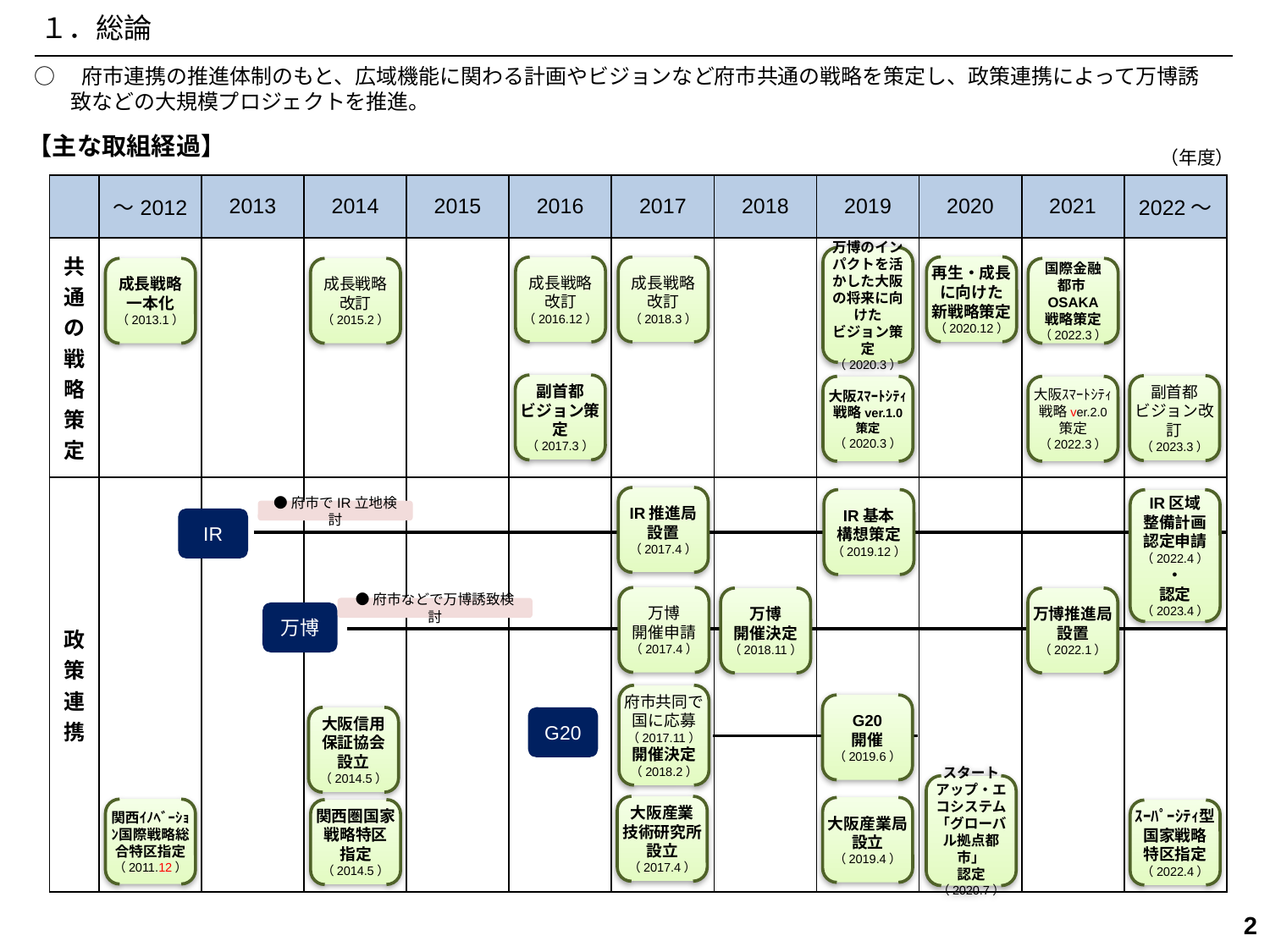

１．総論
○　府市連携の推進体制のもと、広域機能に関わる計画やビジョンなど府市共通の戦略を策定し、政策連携によって万博誘致などの大規模プロジェクトを推進。
【主な取組経過】
（年度）
|  | ～2012 | 2013 | 2014 | 2015 | 2016 | 2017 | 2018 | 2019 | 2020 | 2021 | 2022～ |
| --- | --- | --- | --- | --- | --- | --- | --- | --- | --- | --- | --- |
| 共通の戦略策定 |  |  |  |  |  |  |  |  |  |  |  |
| 政策連携 |  |  |  |  |  |  |  |  |  |  |  |
万博のインパクトを活かした大阪の将来に向けた
ビジョン策定
（2020.3）
再生・成長に向けた
新戦略策定
（2020.12）
成長戦略
改訂
（2018.3）
成長戦略
改訂
（2016.12）
成長戦略
一本化
（2013.1）
成長戦略
改訂
（2015.2）
国際金融
都市OSAKA
戦略策定
（2022.3）
副首都
ビジョン策定
（2017.3）
副首都
ビジョン改訂
（2023.3）
大阪ｽﾏｰﾄｼﾃｨ
戦略ver.1.0
策定
（2020.3）
大阪ｽﾏｰﾄｼﾃｨ
戦略ver.2.0
策定
（2022.3）
IR推進局設置
（2017.4）
IR基本
構想策定
（2019.12）
IR区域
整備計画
認定申請
（2022.4）
・
認定
（2023.4）
●府市でIR立地検討
IR
万博
開催申請
（2017.4）
万博
開催決定
（2018.11）
万博推進局
設置
（2022.1）
●府市などで万博誘致検討
万博

府市共同で国に応募
（2017.11）
開催決定
（2018.2）
G20
開催
（2019.6）
G20
大阪信用
保証協会
設立
（2014.5）
スタートアップ・エコシステム「グローバル拠点都市」
認定
（2020.7）
大阪産業
技術研究所
設立
（2017.4）
大阪産業局
設立
（2019.4）
関西ｲﾉﾍﾞｰｼｮﾝ国際戦略総合特区指定
（2011.12）
関西圏国家戦略特区
指定
（2014.5）
ｽｰﾊﾟｰｼﾃｨ型国家戦略
特区指定
（2022.4）
2